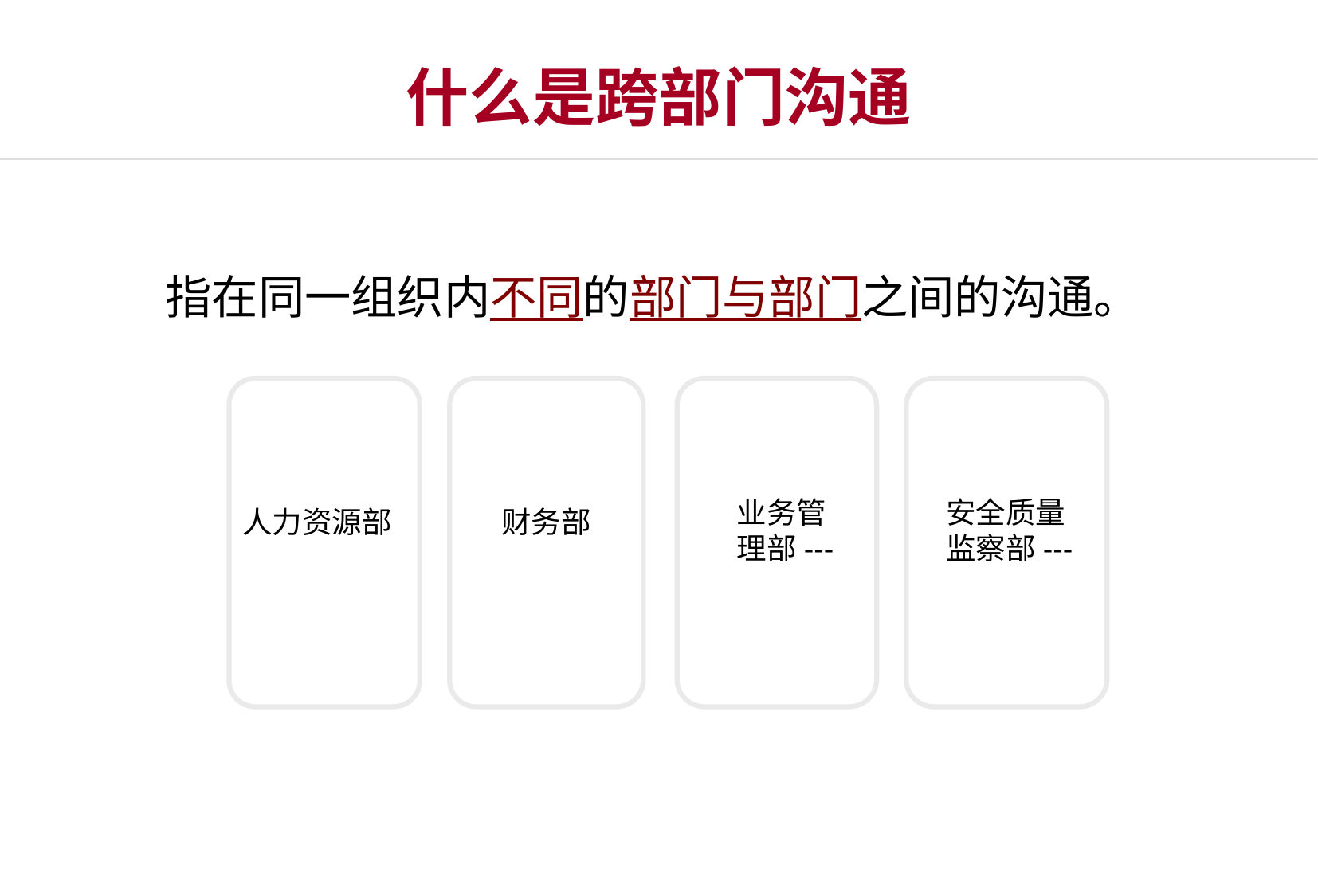

什么是跨部门沟通
指在同一组织内不同的部门与部门之间的沟通。

业务管
理部---
安全质量
监察部---
人力资源部
财务部